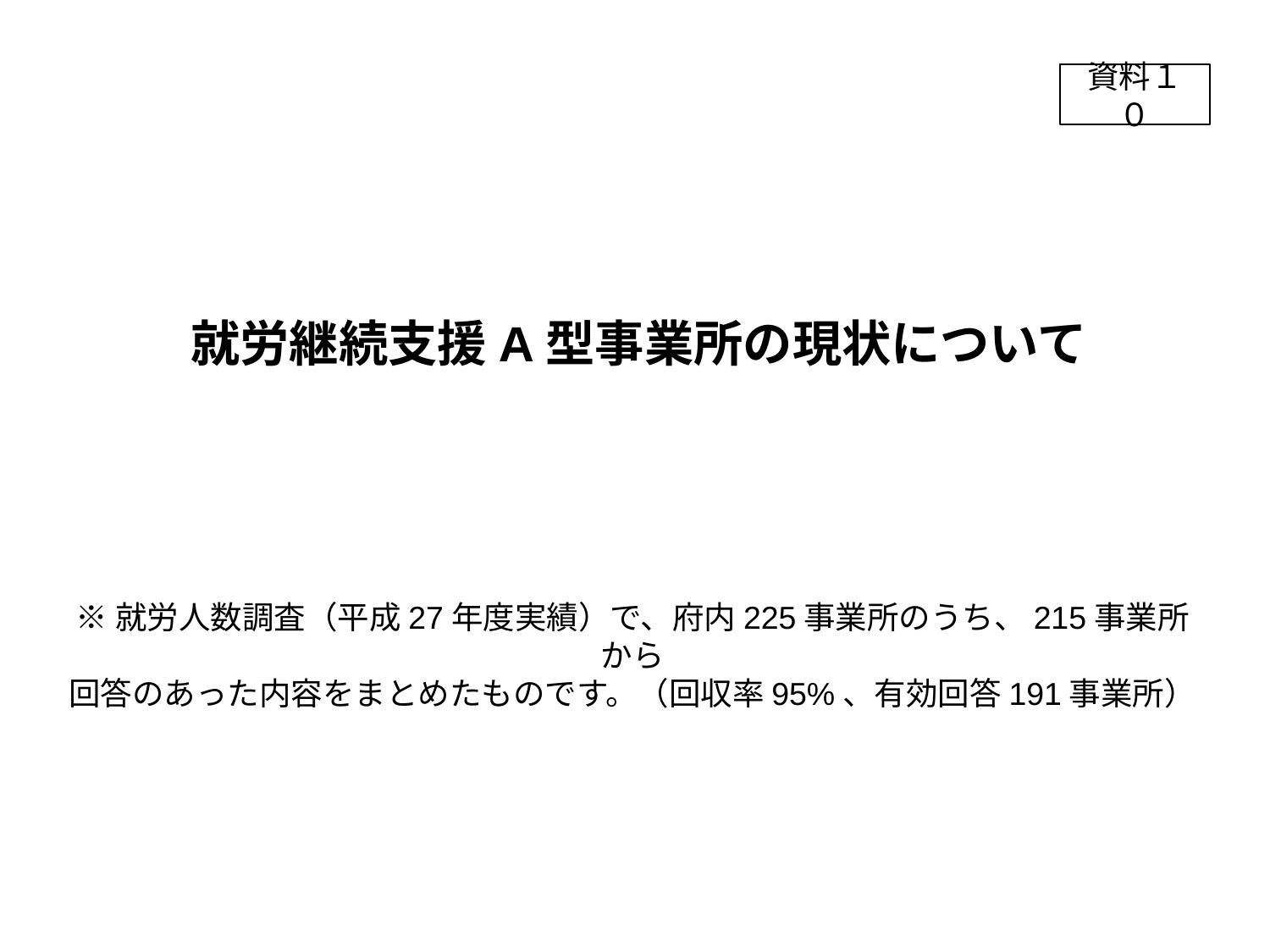

資料１０
就労継続支援A型事業所の現状について
※就労人数調査（平成27年度実績）で、府内225事業所のうち、215事業所から
回答のあった内容をまとめたものです。（回収率95%、有効回答191事業所）